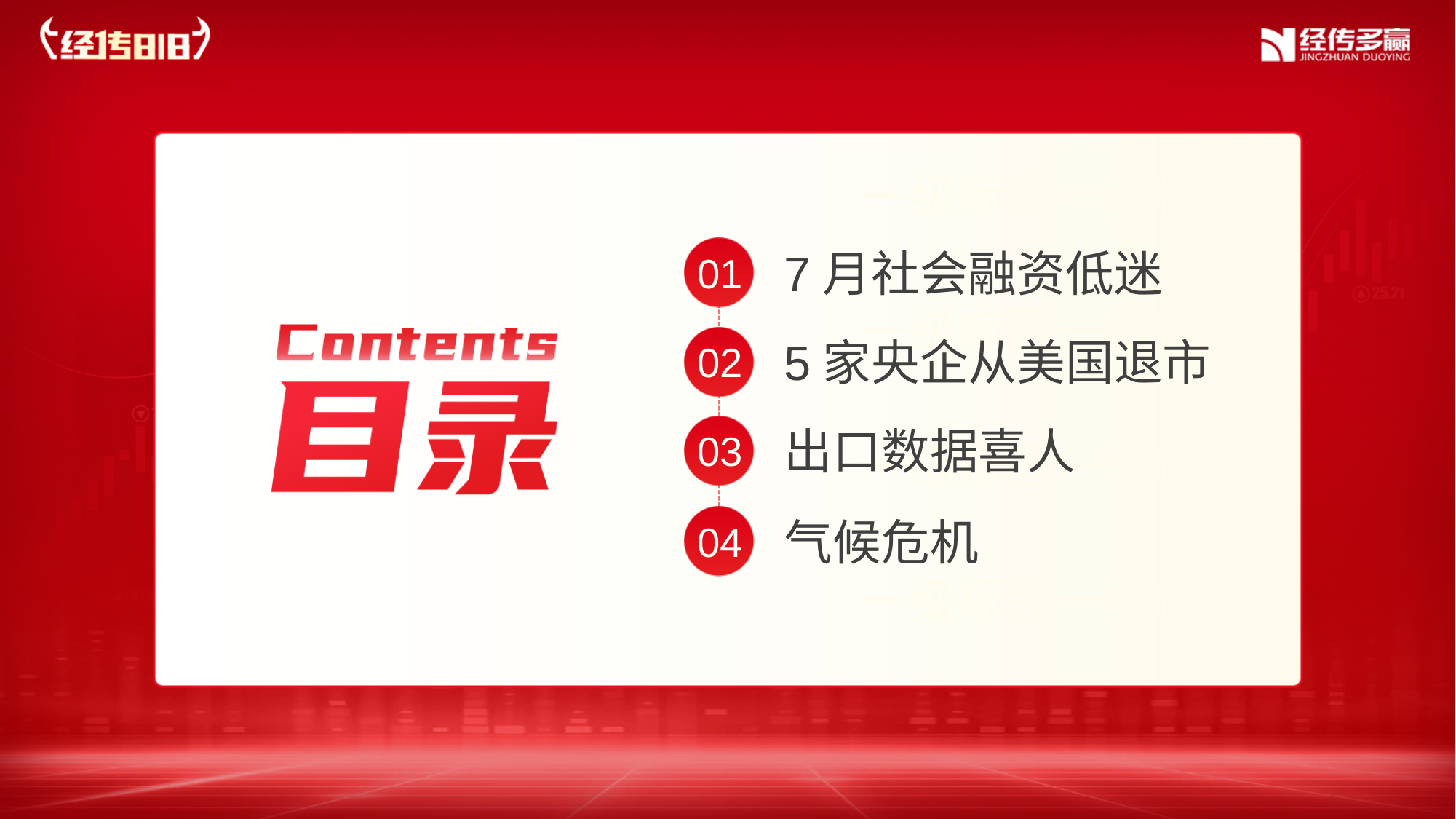

一级标题一级标题
7月社会融资低迷
01
一级标题一级标题
5家央企从美国退市
02
出口数据喜人
03
一级标题一级标题
气候危机
04
一级标题一级标题